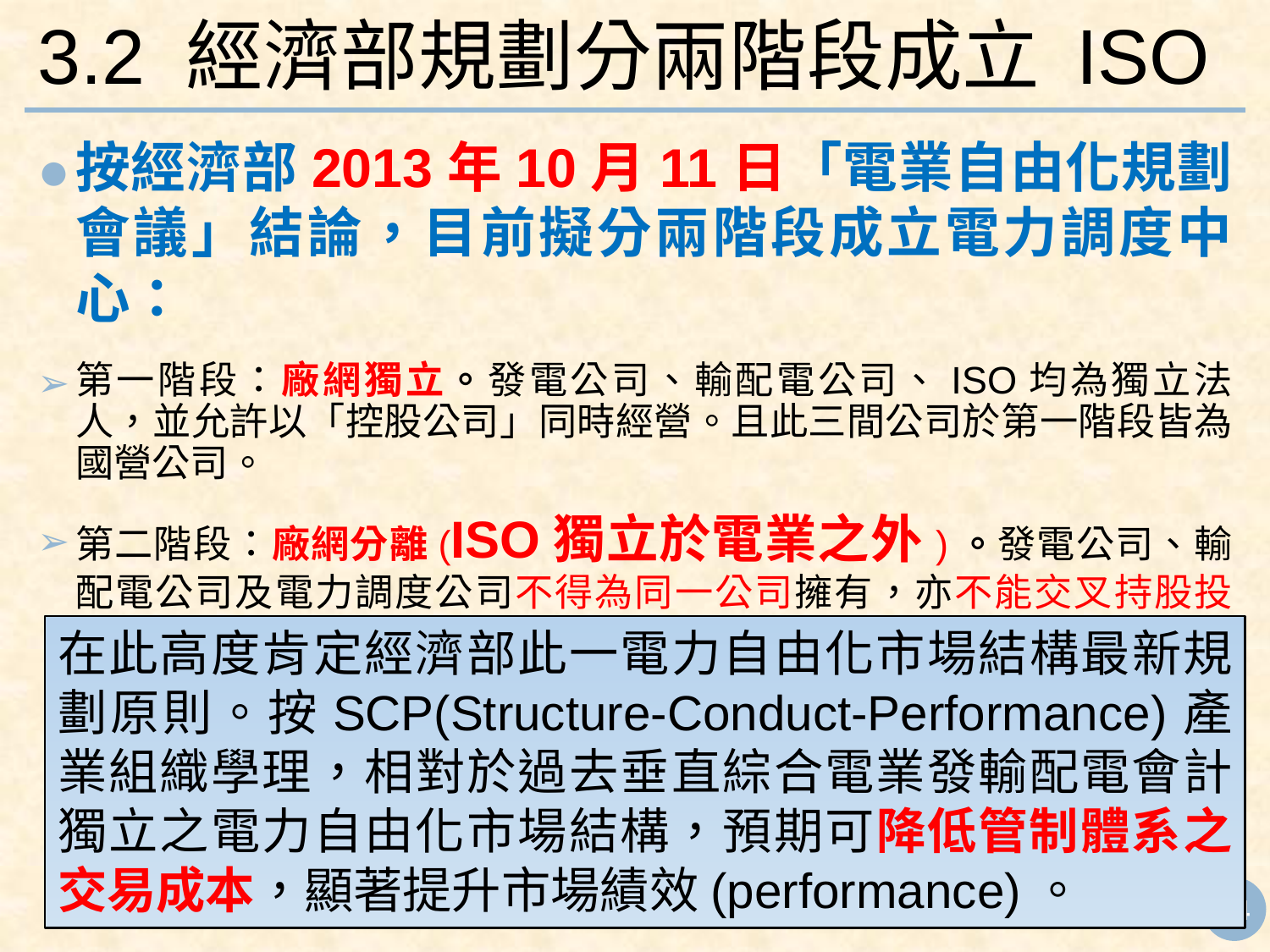

# 3.2 經濟部規劃分兩階段成立 ISO
按經濟部2013年10月11日「電業自由化規劃會議」結論，目前擬分兩階段成立電力調度中心：
第一階段：廠網獨立。發電公司、輸配電公司、ISO均為獨立法人，並允許以「控股公司」同時經營。且此三間公司於第一階段皆為國營公司。
第二階段：廠網分離(ISO獨立於電業之外)。發電公司、輸配電公司及電力調度公司不得為同一公司擁有，亦不能交叉持股投資。未來可朝向自由化邁進，包括將國營公司民營化。
在此高度肯定經濟部此一電力自由化市場結構最新規劃原則。按SCP(Structure-Conduct-Performance)產業組織學理，相對於過去垂直綜合電業發輸配電會計獨立之電力自由化市場結構，預期可降低管制體系之交易成本，顯著提升市場績效(performance)。
24